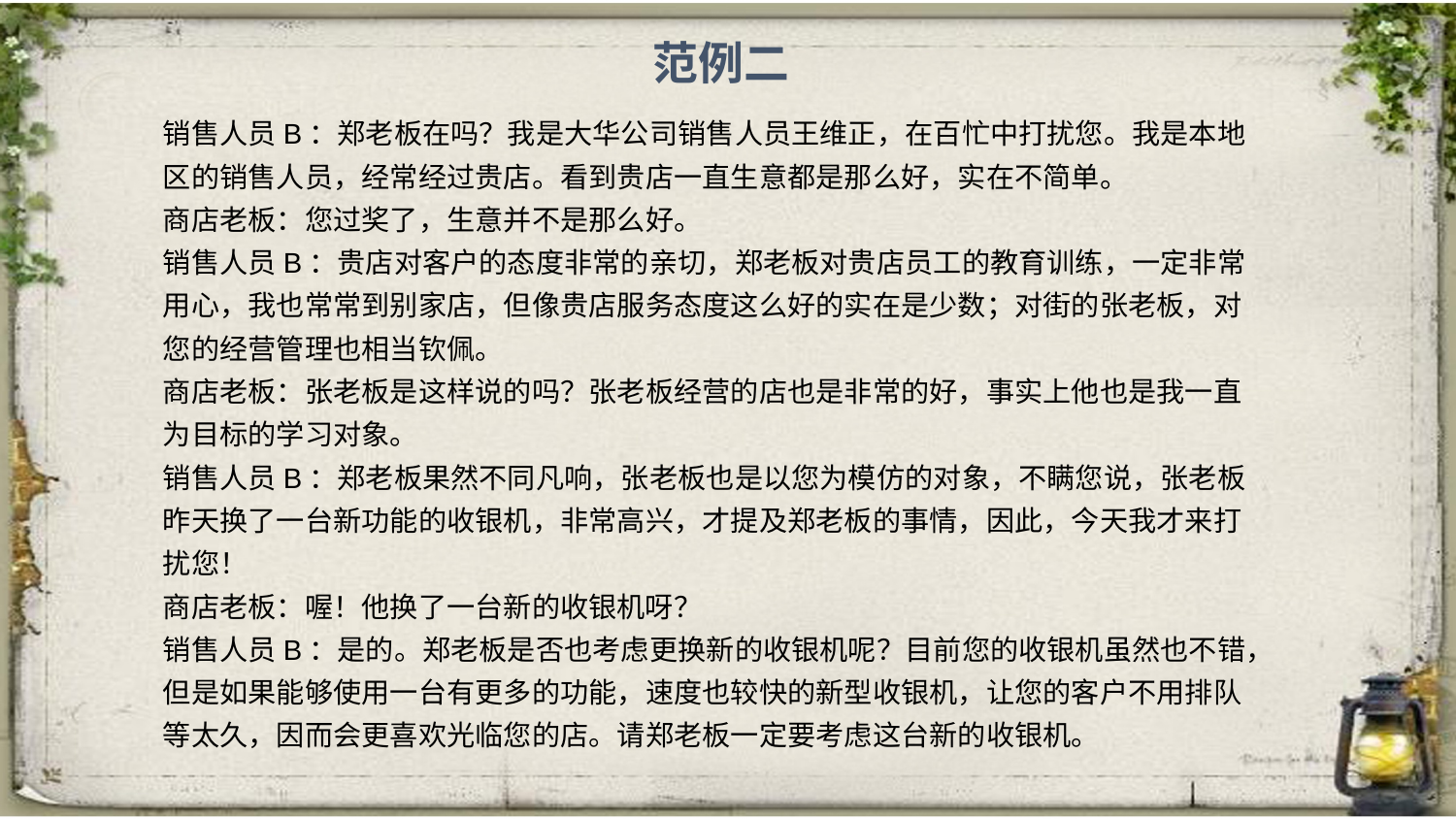

范例二
销售人员B：郑老板在吗？我是大华公司销售人员王维正，在百忙中打扰您。我是本地
区的销售人员，经常经过贵店。看到贵店一直生意都是那么好，实在不简单。
商店老板：您过奖了，生意并不是那么好。
销售人员B：贵店对客户的态度非常的亲切，郑老板对贵店员工的教育训练，一定非常
用心，我也常常到别家店，但像贵店服务态度这么好的实在是少数；对街的张老板，对
您的经营管理也相当钦佩。
商店老板：张老板是这样说的吗？张老板经营的店也是非常的好，事实上他也是我一直
为目标的学习对象。
销售人员B：郑老板果然不同凡响，张老板也是以您为模仿的对象，不瞒您说，张老板
昨天换了一台新功能的收银机，非常高兴，才提及郑老板的事情，因此，今天我才来打
扰您！
商店老板：喔！他换了一台新的收银机呀？
销售人员B：是的。郑老板是否也考虑更换新的收银机呢？目前您的收银机虽然也不错，
但是如果能够使用一台有更多的功能，速度也较快的新型收银机，让您的客户不用排队
等太久，因而会更喜欢光临您的店。请郑老板一定要考虑这台新的收银机。